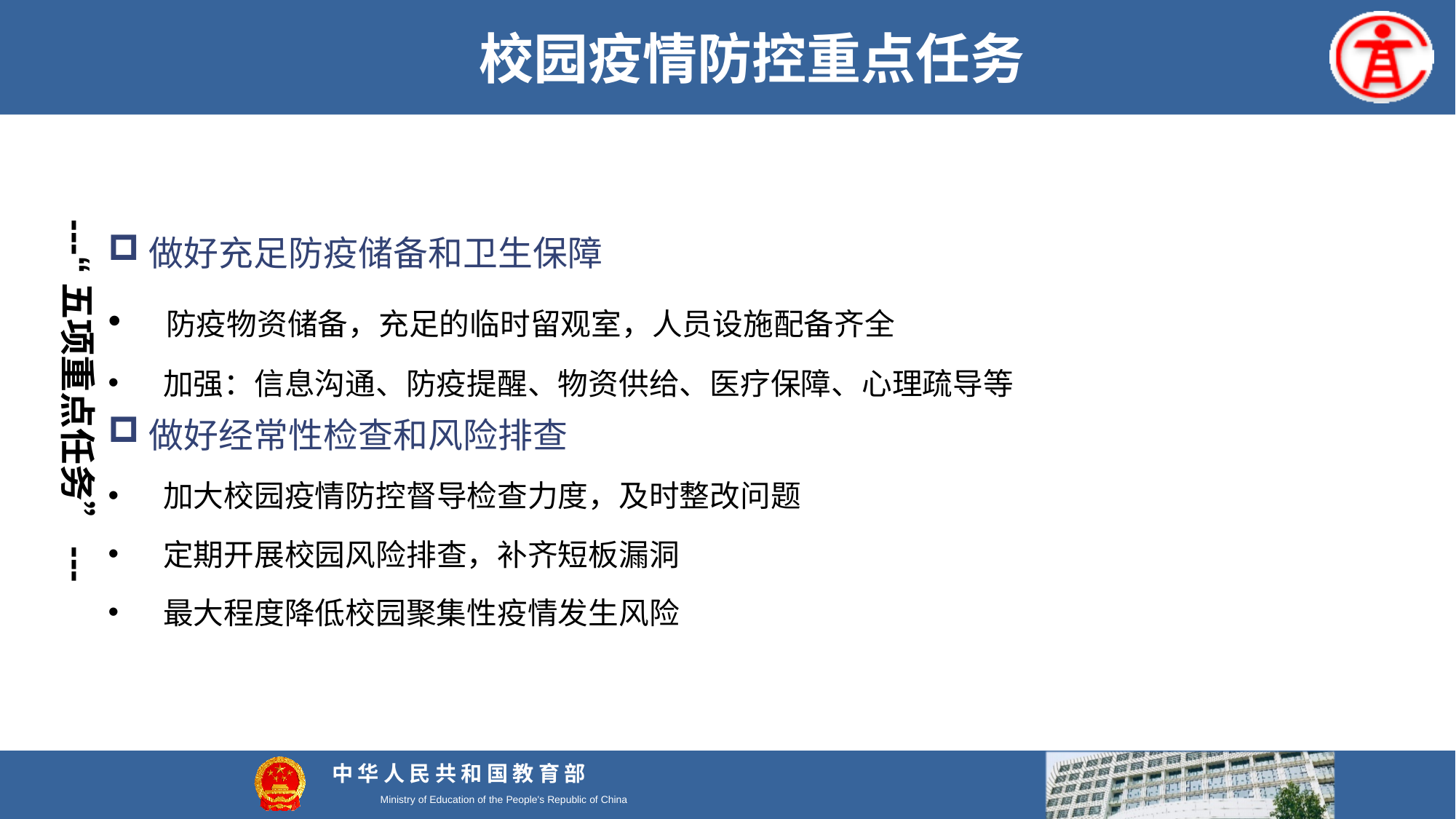

校园疫情防控重点任务
---“五项重点任务”---
做好充足防疫储备和卫生保障
 防疫物资储备，充足的临时留观室，人员设施配备齐全
 加强：信息沟通、防疫提醒、物资供给、医疗保障、心理疏导等
做好经常性检查和风险排查
 加大校园疫情防控督导检查力度，及时整改问题
 定期开展校园风险排查，补齐短板漏洞
 最大程度降低校园聚集性疫情发生风险